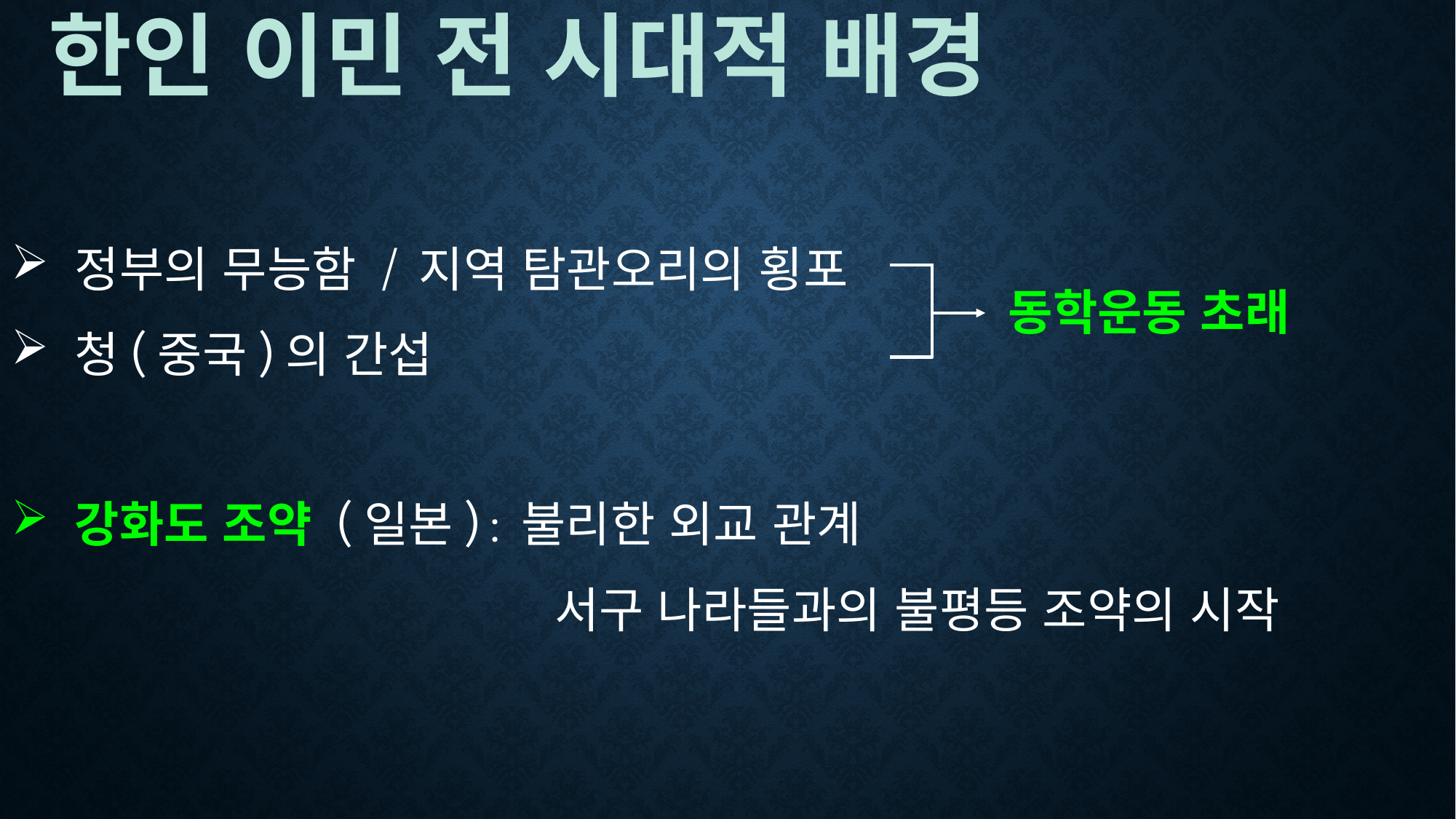

# 한인 이민 전 시대적 배경

 정부의 무능함 / 지역 탐관오리의 횡포
 청(중국)의 간섭

 강화도 조약 (일본) : 불리한 외교 관계
                                       서구 나라들과의 불평등 조약의 시작

동학운동 초래